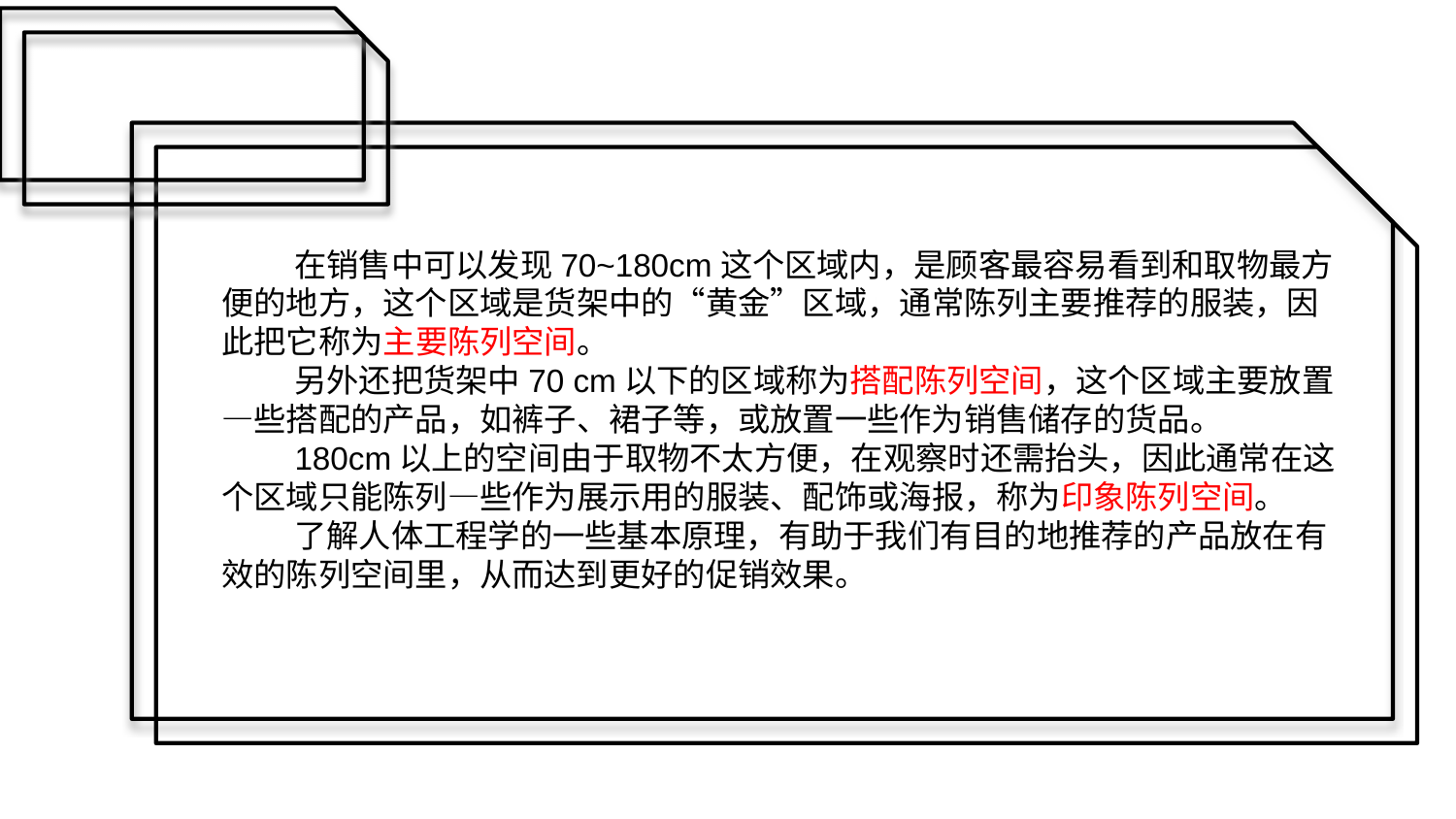

在销售中可以发现70~180cm这个区域内，是顾客最容易看到和取物最方便的地方，这个区域是货架中的“黄金”区域，通常陈列主要推荐的服装，因此把它称为主要陈列空间。
另外还把货架中70 cm以下的区域称为搭配陈列空间，这个区域主要放置—些搭配的产品，如裤子、裙子等，或放置一些作为销售储存的货品。
180cm以上的空间由于取物不太方便，在观察时还需抬头，因此通常在这个区域只能陈列—些作为展示用的服装、配饰或海报，称为印象陈列空间。
了解人体工程学的一些基本原理，有助于我们有目的地推荐的产品放在有效的陈列空间里，从而达到更好的促销效果。